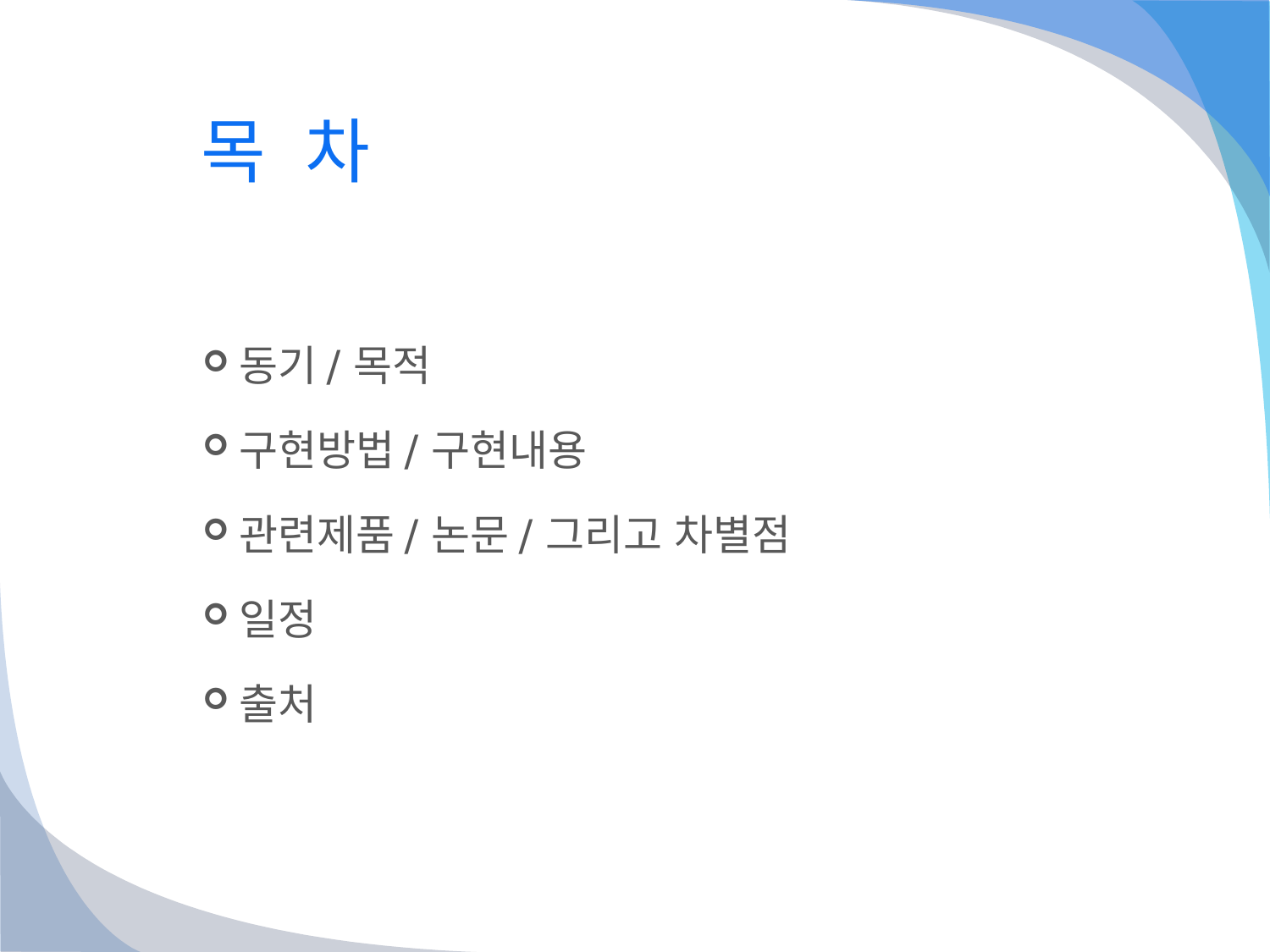

# 목  차
동기/목적
구현방법/구현내용
관련제품/논문/그리고 차별점
일정
출처